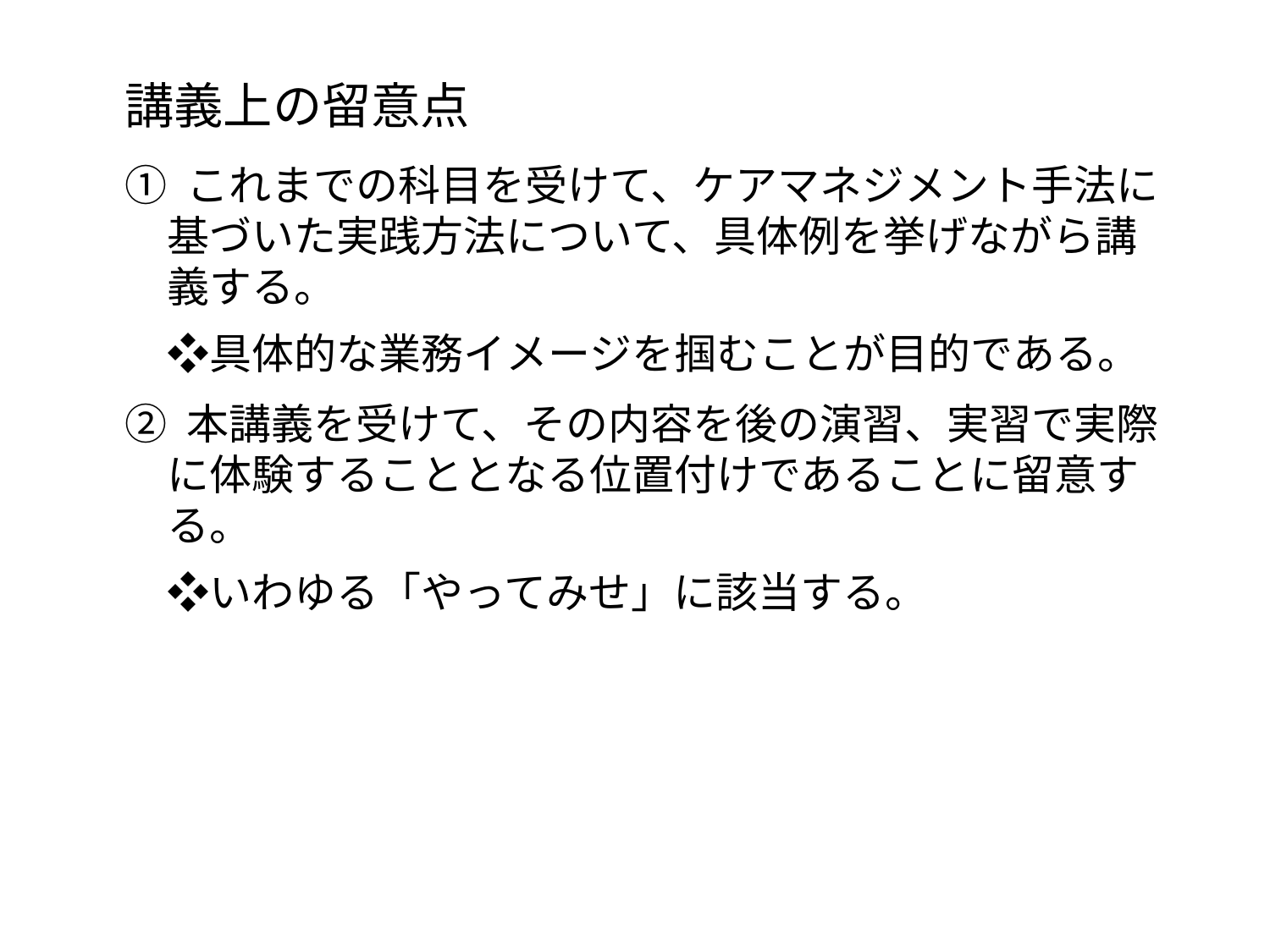

講義上の留意点

① これまでの科目を受けて、ケアマネジメント手法に
　基づいた実践方法について、具体例を挙げながら講
　義する。

　❖具体的な業務イメージを掴むことが目的である。

② 本講義を受けて、その内容を後の演習、実習で実際
　に体験することとなる位置付けであることに留意す
　る。

　❖いわゆる「やってみせ」に該当する。